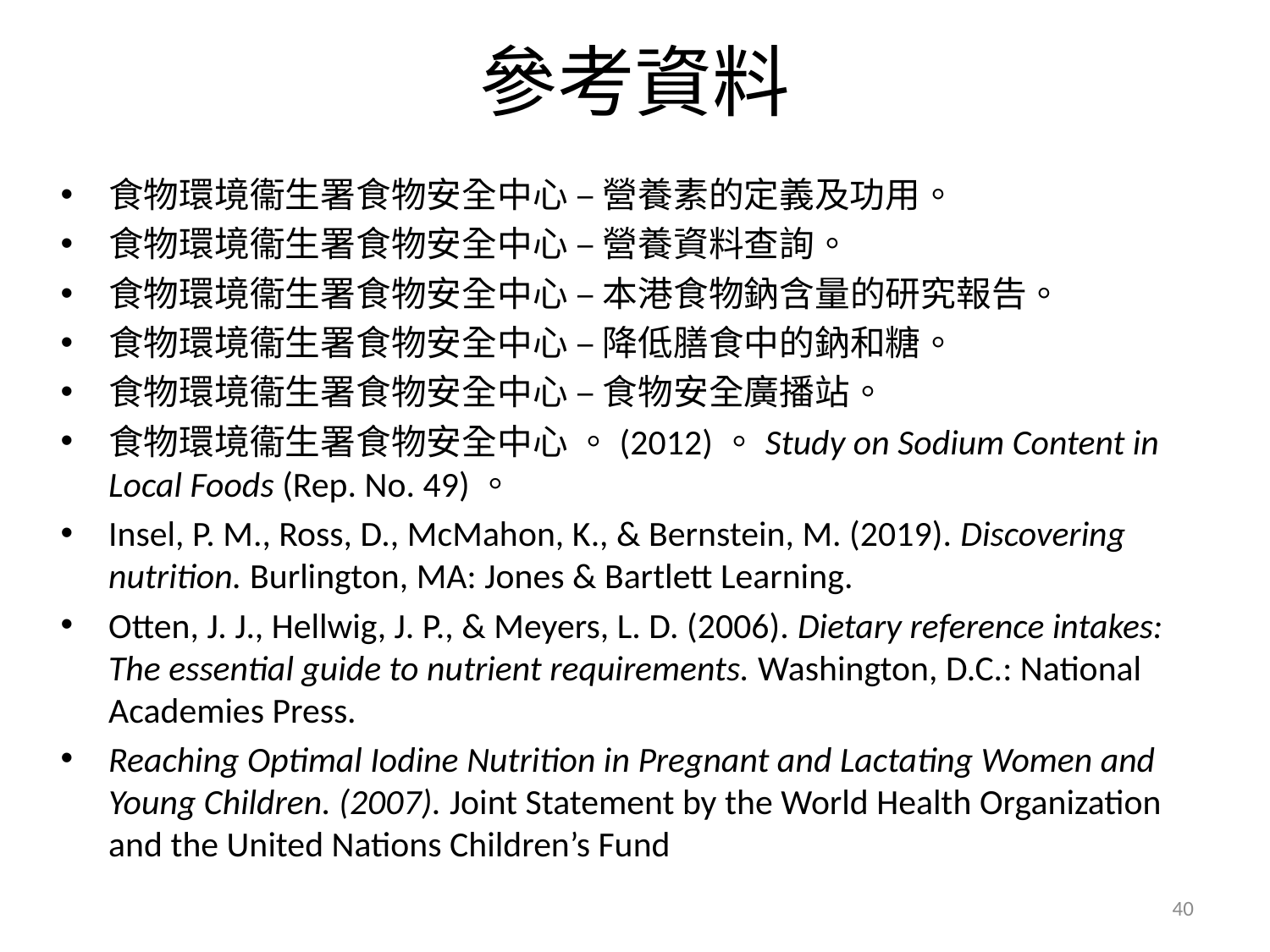

# 參考資料
食物環境衞生署食物安全中心 – 營養素的定義及功用。
食物環境衞生署食物安全中心 – 營養資料查詢。
食物環境衞生署食物安全中心 – 本港食物鈉含量的研究報告。
食物環境衞生署食物安全中心 – 降低膳食中的鈉和糖。
食物環境衞生署食物安全中心 – 食物安全廣播站。
食物環境衞生署食物安全中心 。(2012)。Study on Sodium Content in Local Foods (Rep. No. 49)。
Insel, P. M., Ross, D., McMahon, K., & Bernstein, M. (2019). Discovering nutrition. Burlington, MA: Jones & Bartlett Learning.
Otten, J. J., Hellwig, J. P., & Meyers, L. D. (2006). Dietary reference intakes: The essential guide to nutrient requirements. Washington, D.C.: National Academies Press.
Reaching Optimal Iodine Nutrition in Pregnant and Lactating Women and Young Children. (2007). Joint Statement by the World Health Organization and the United Nations Children’s Fund
40